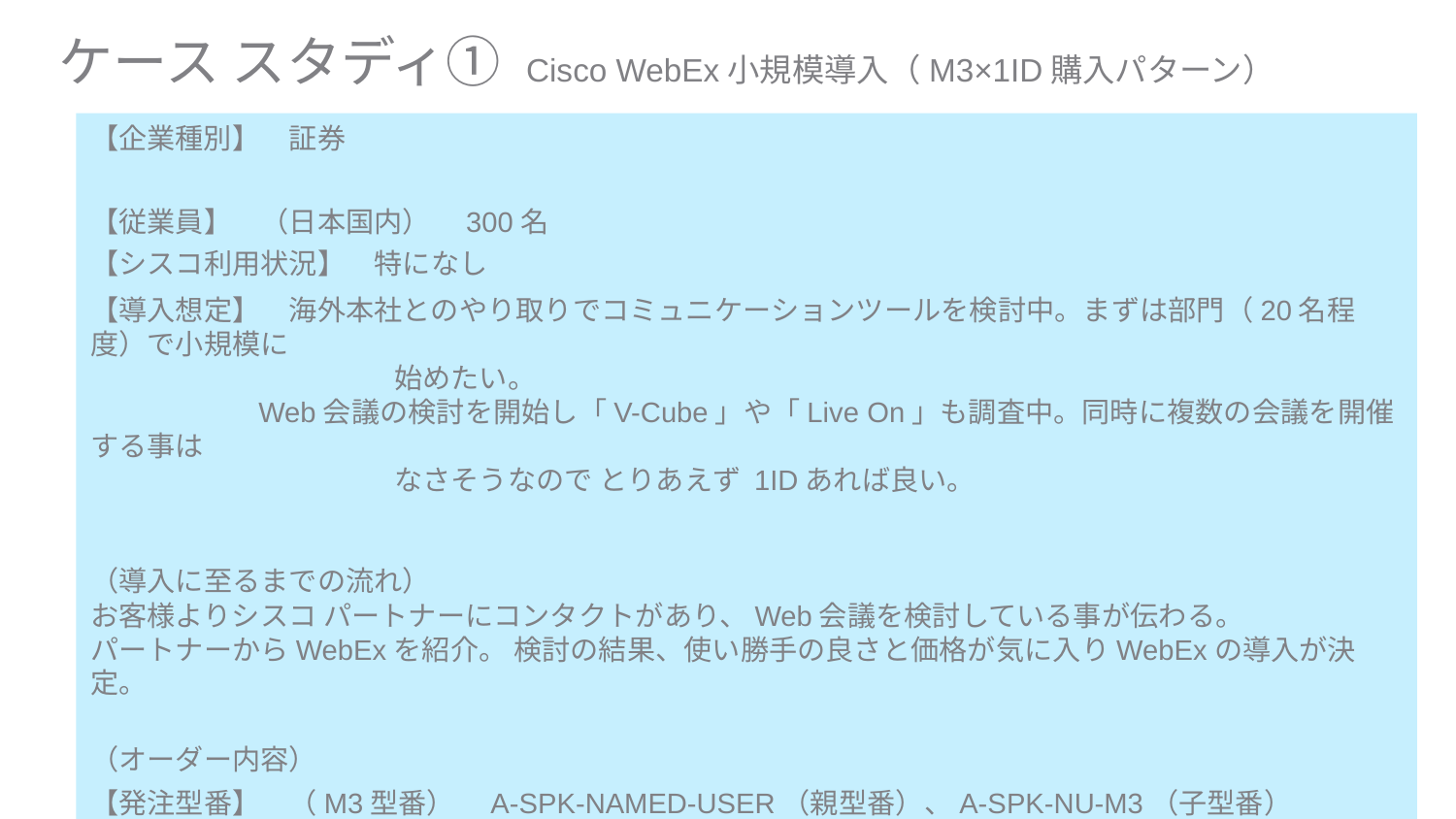

ケース スタディ① Cisco WebEx小規模導入（M3×1ID購入パターン）
【企業種別】　証券
【従業員】　（日本国内）　300名
【シスコ利用状況】　特になし
【導入想定】　海外本社とのやり取りでコミュニケーションツールを検討中。まずは部門（20名程度）で小規模に
		  始めたい。
                     Web会議の検討を開始し「V-Cube」や「Live On」も調査中。同時に複数の会議を開催する事は
		  なさそうなので とりあえず 1IDあれば良い。

（導入に至るまでの流れ）
お客様よりシスコ パートナーにコンタクトがあり、Web会議を検討している事が伝わる。
パートナーからWebExを紹介。 検討の結果、使い勝手の良さと価格が気に入りWebExの導入が決定。

（オーダー内容）
【発注型番】　（M3型番）　A-SPK-NAMED-USER（親型番）、A-SPK-NU-M3（子型番）
【購入サブスクリプション数】　1